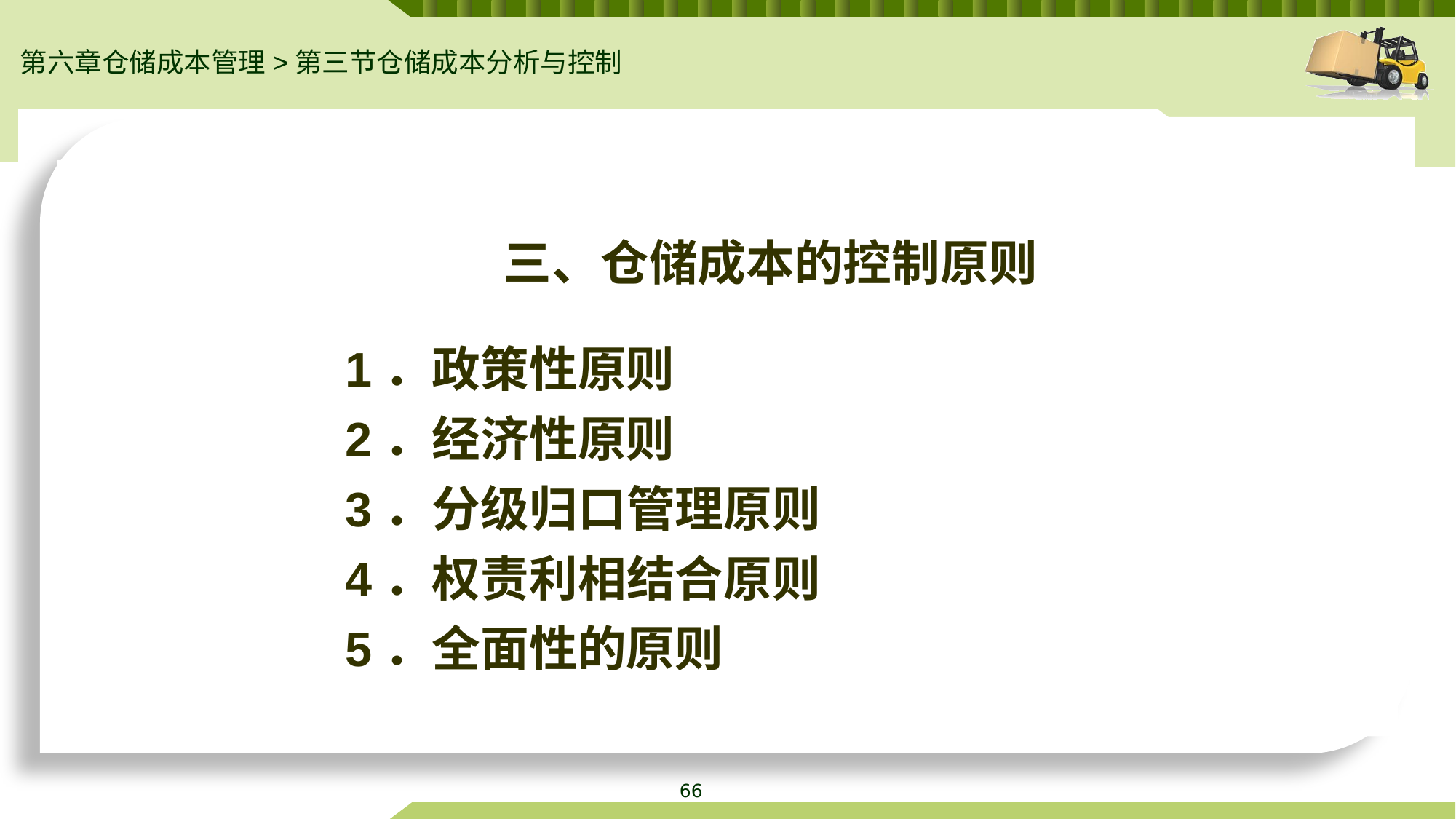

第六章仓储成本管理>第三节仓储成本分析与控制
三、仓储成本的控制原则
1．政策性原则
2．经济性原则
3．分级归口管理原则
4．权责利相结合原则
5．全面性的原则